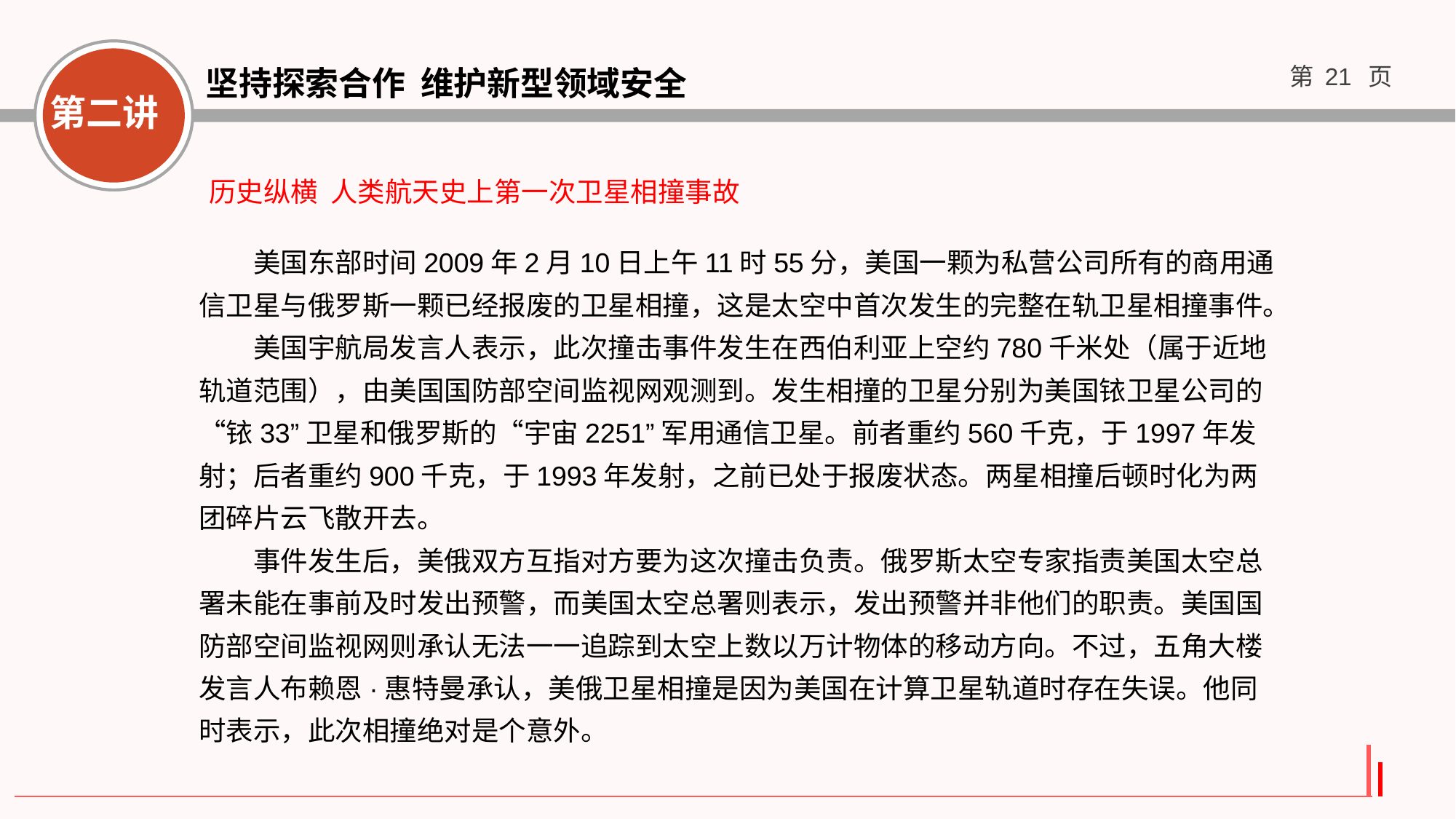

历史纵横  人类航天史上第一次卫星相撞事故
美国东部时间2009年2月10日上午11时55分，美国一颗为私营公司所有的商用通信卫星与俄罗斯一颗已经报废的卫星相撞，这是太空中首次发生的完整在轨卫星相撞事件。
美国宇航局发言人表示，此次撞击事件发生在西伯利亚上空约780千米处（属于近地轨道范围），由美国国防部空间监视网观测到。发生相撞的卫星分别为美国铱卫星公司的“铱33”卫星和俄罗斯的“宇宙2251”军用通信卫星。前者重约560千克，于1997年发射；后者重约900千克，于1993年发射，之前已处于报废状态。两星相撞后顿时化为两团碎片云飞散开去。
事件发生后，美俄双方互指对方要为这次撞击负责。俄罗斯太空专家指责美国太空总署未能在事前及时发出预警，而美国太空总署则表示，发出预警并非他们的职责。美国国防部空间监视网则承认无法一一追踪到太空上数以万计物体的移动方向。不过，五角大楼发言人布赖恩·惠特曼承认，美俄卫星相撞是因为美国在计算卫星轨道时存在失误。他同时表示，此次相撞绝对是个意外。